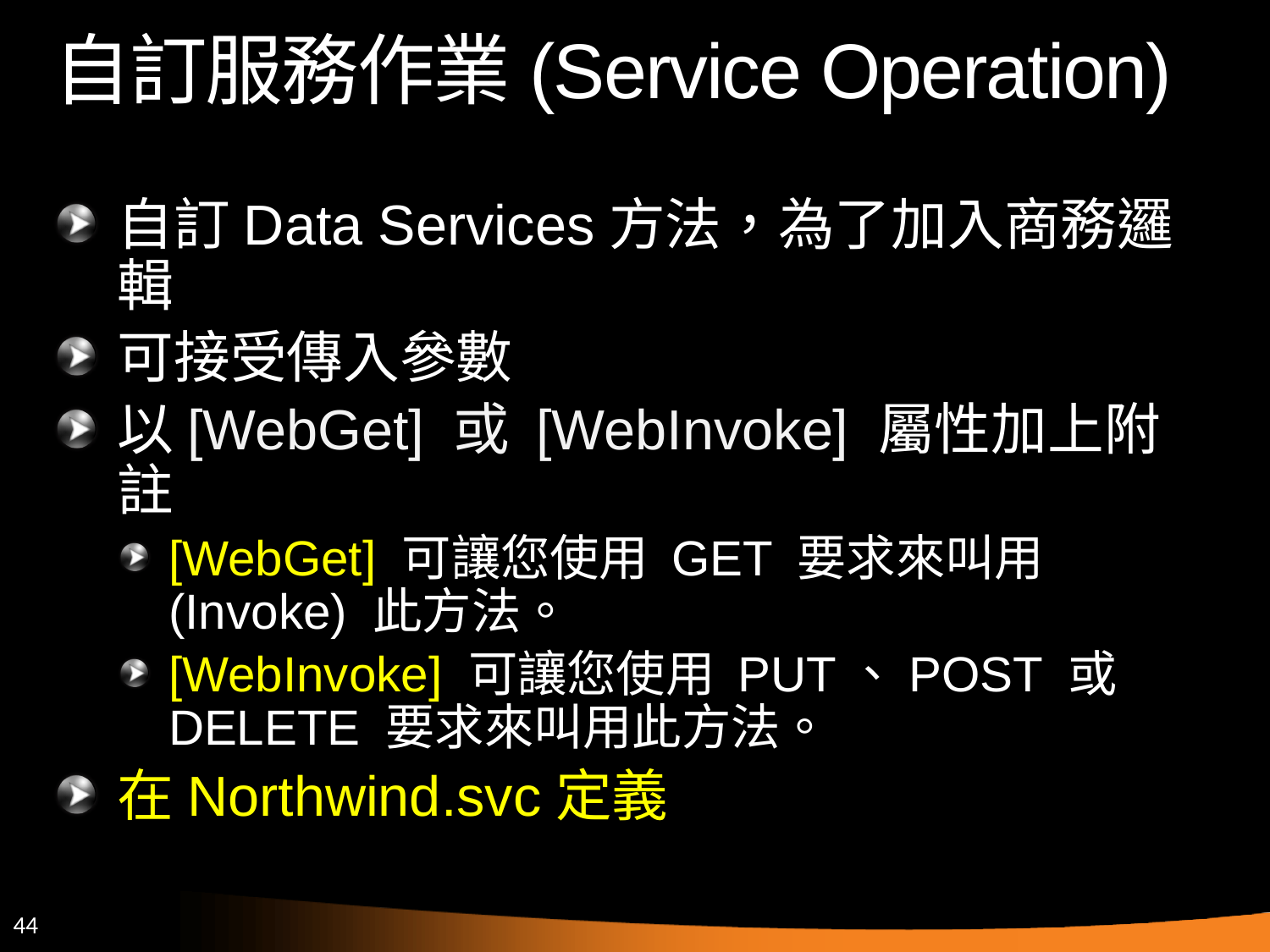

# 自訂服務作業(Service Operation)
自訂Data Services方法，為了加入商務邏輯
可接受傳入參數
以[WebGet] 或 [WebInvoke] 屬性加上附註
[WebGet] 可讓您使用 GET 要求來叫用 (Invoke) 此方法。
[WebInvoke] 可讓您使用 PUT、POST 或 DELETE 要求來叫用此方法。
在Northwind.svc定義